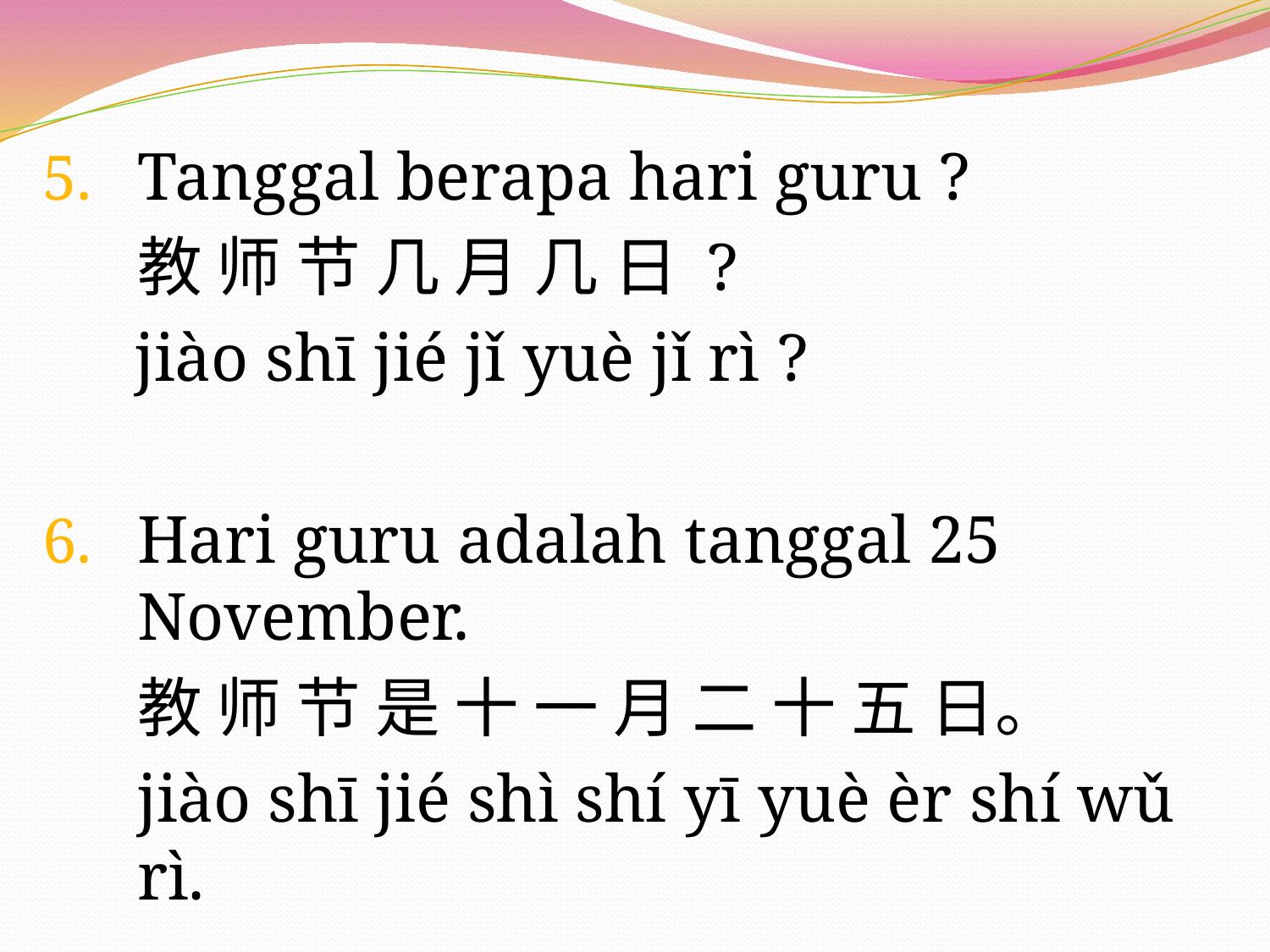

Tanggal berapa hari guru ?
	教 师 节 几 月 几 日 ?
jiào shī jié jǐ yuè jǐ rì ?

Hari guru adalah tanggal 25 November.
	教 师 节 是 十 一 月 二 十 五 日。
	jiào shī jié shì shí yī yuè èr shí wǔ rì.